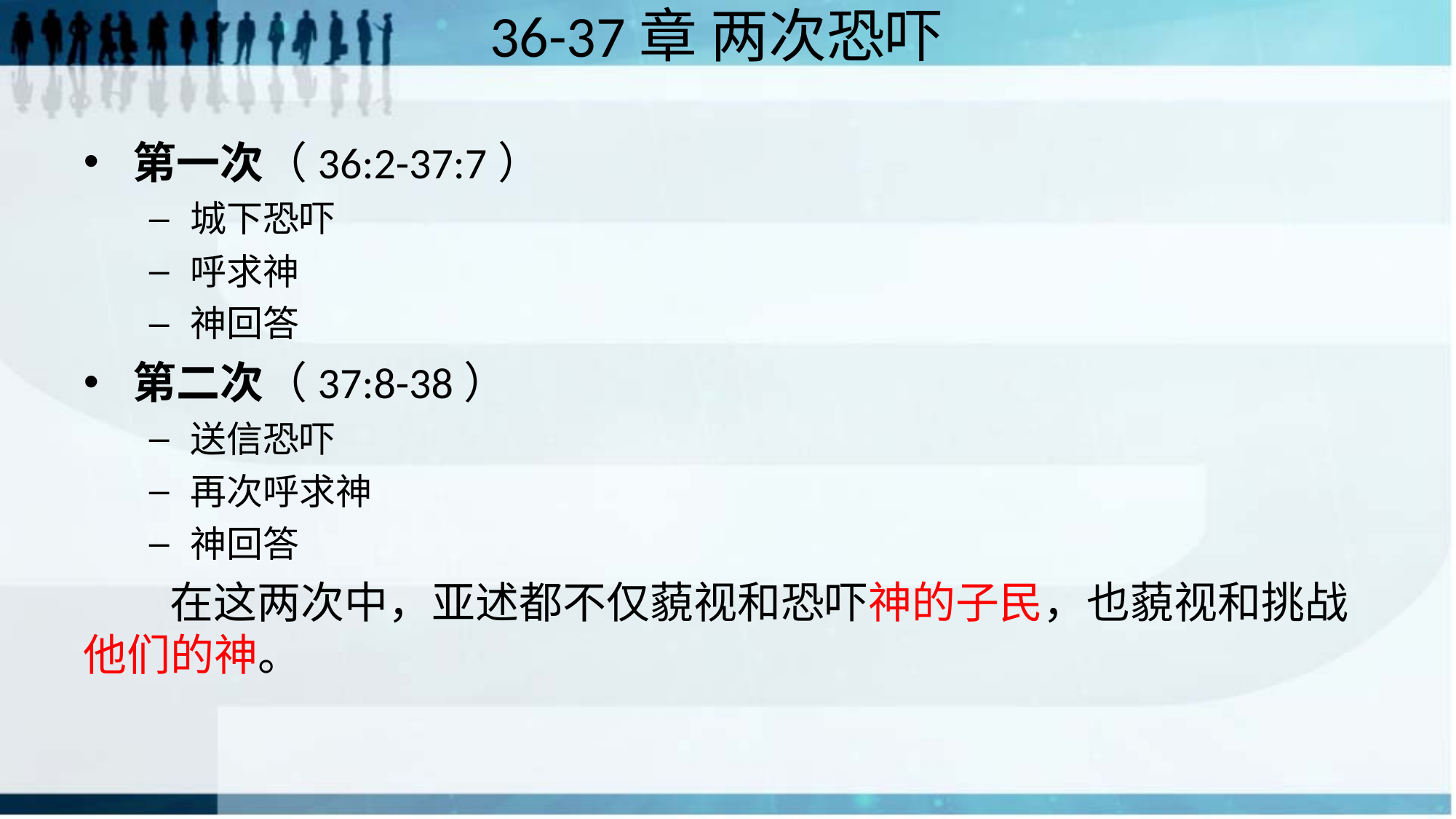

# 36-37章 两次恐吓
第一次（36:2-37:7）
城下恐吓
呼求神
神回答
第二次（37:8-38）
送信恐吓
再次呼求神
神回答
在这两次中，亚述都不仅藐视和恐吓神的子民，也藐视和挑战他们的神。